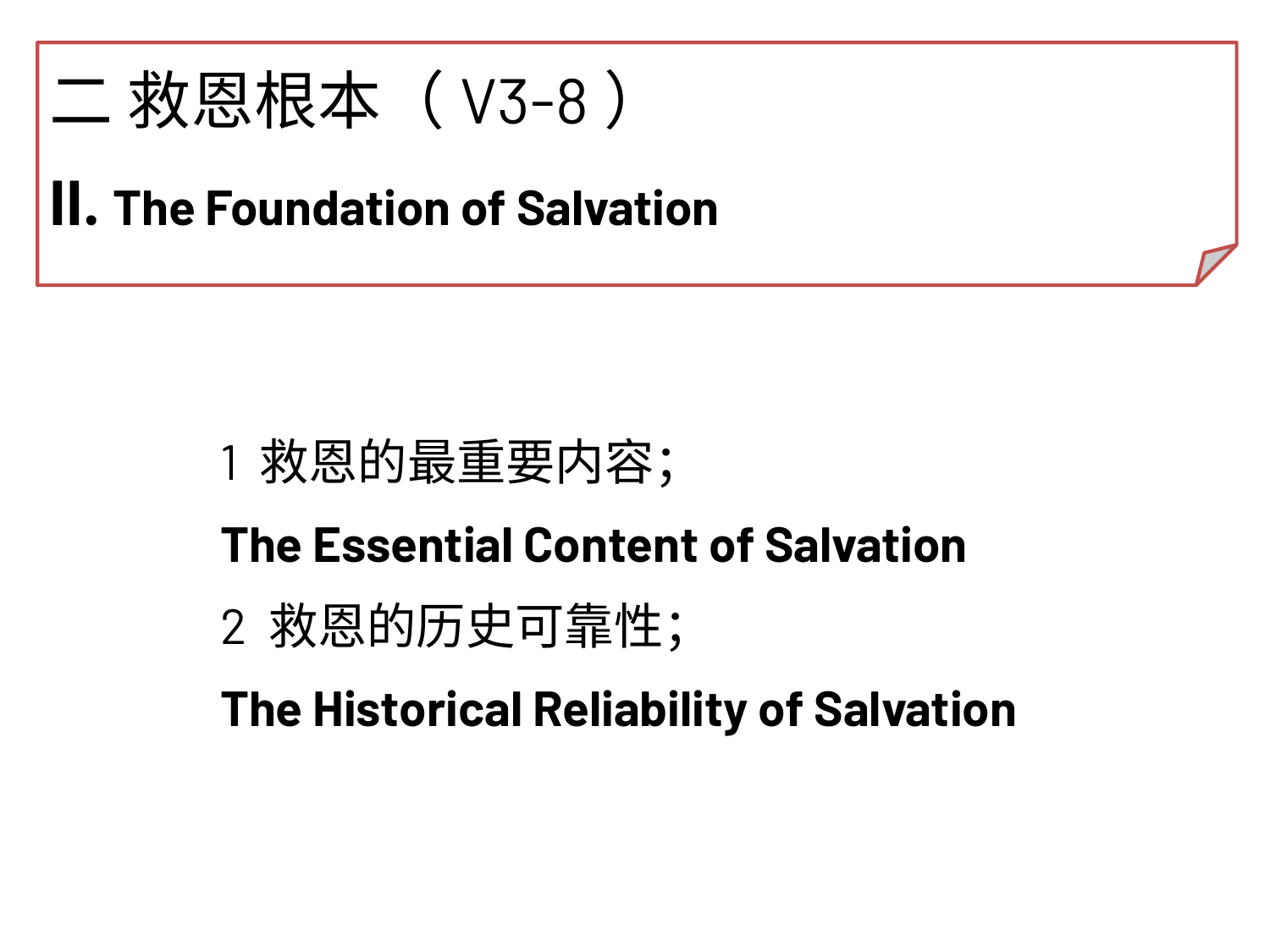

二 救恩根本（V3-8）
II. The Foundation of Salvation
1 救恩的最重要内容；
The Essential Content of Salvation
2 救恩的历史可靠性；
The Historical Reliability of Salvation